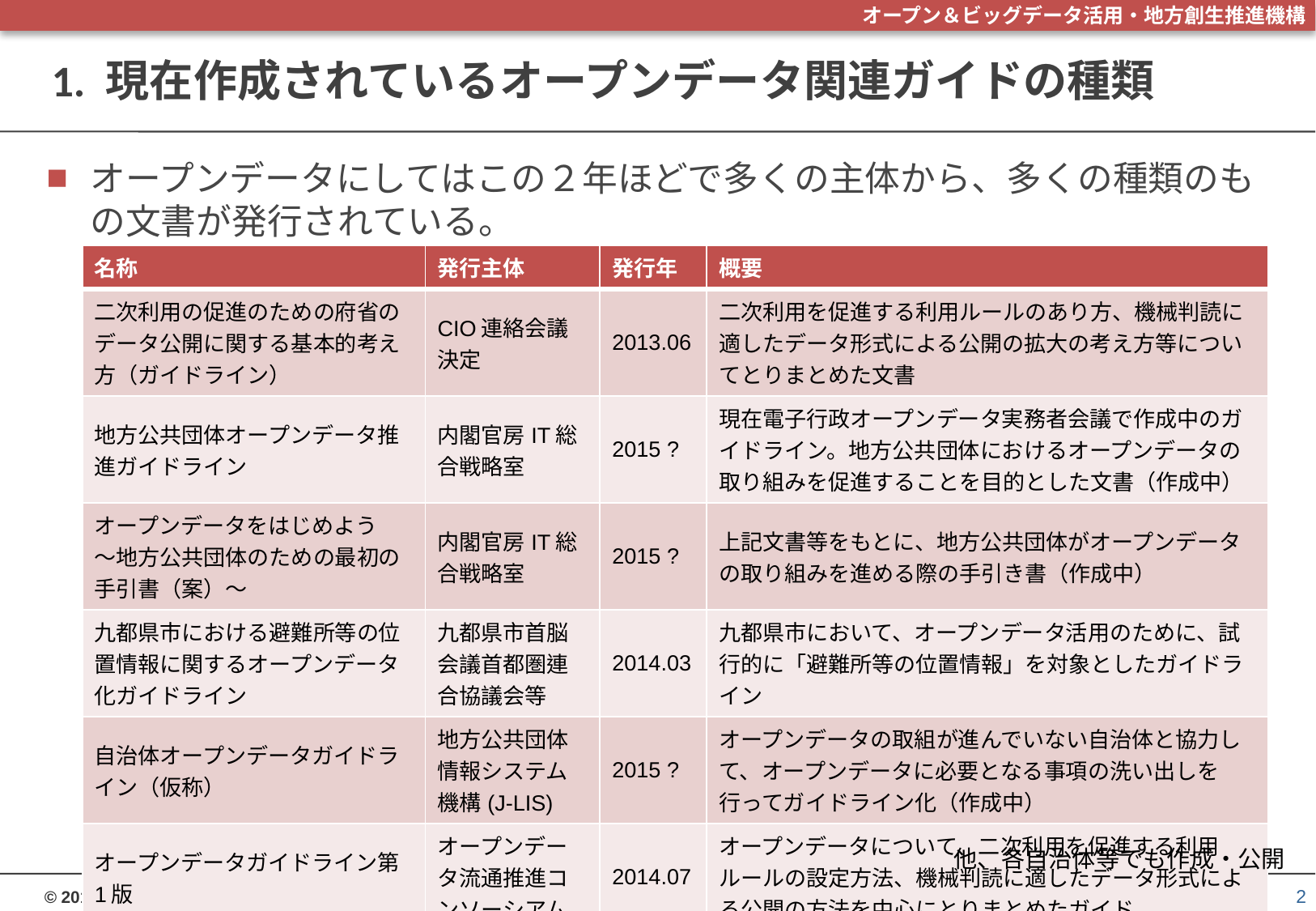

# 1. 現在作成されているオープンデータ関連ガイドの種類
オープンデータにしてはこの２年ほどで多くの主体から、多くの種類のもの文書が発行されている。
| 名称 | 発行主体 | 発行年 | 概要 |
| --- | --- | --- | --- |
| 二次利用の促進のための府省のデータ公開に関する基本的考え方（ガイドライン） | CIO連絡会議決定 | 2013.06 | 二次利用を促進する利用ルールのあり方、機械判読に適したデータ形式による公開の拡大の考え方等についてとりまとめた文書 |
| 地方公共団体オープンデータ推進ガイドライン | 内閣官房IT総合戦略室 | 2015 ? | 現在電子行政オープンデータ実務者会議で作成中のガイドライン。地方公共団体におけるオープンデータの取り組みを促進することを目的とした文書（作成中） |
| オープンデータをはじめよう ～地方公共団体のための最初の手引書（案）～ | 内閣官房IT総合戦略室 | 2015 ? | 上記文書等をもとに、地方公共団体がオープンデータの取り組みを進める際の手引き書（作成中） |
| 九都県市における避難所等の位置情報に関するオープンデータ化ガイドライン | 九都県市首脳会議首都圏連合協議会等 | 2014.03 | 九都県市において、オープンデータ活用のために、試行的に「避難所等の位置情報」を対象としたガイドライン |
| 自治体オープンデータガイドライン（仮称） | 地方公共団体情報システム機構(J-LIS) | 2015 ? | オープンデータの取組が進んでいない自治体と協力して、オープンデータに必要となる事項の洗い出しを行ってガイドライン化（作成中） |
| オープンデータガイドライン第1版 | オープンデータ流通推進コンソーシアム | 2014.07 | オープンデータについて、二次利用を促進する利用ルールの設定方法、機械判読に適したデータ形式による公開の方法を中心にとりまとめたガイド |
他、各自治体等でも作成・公開
2